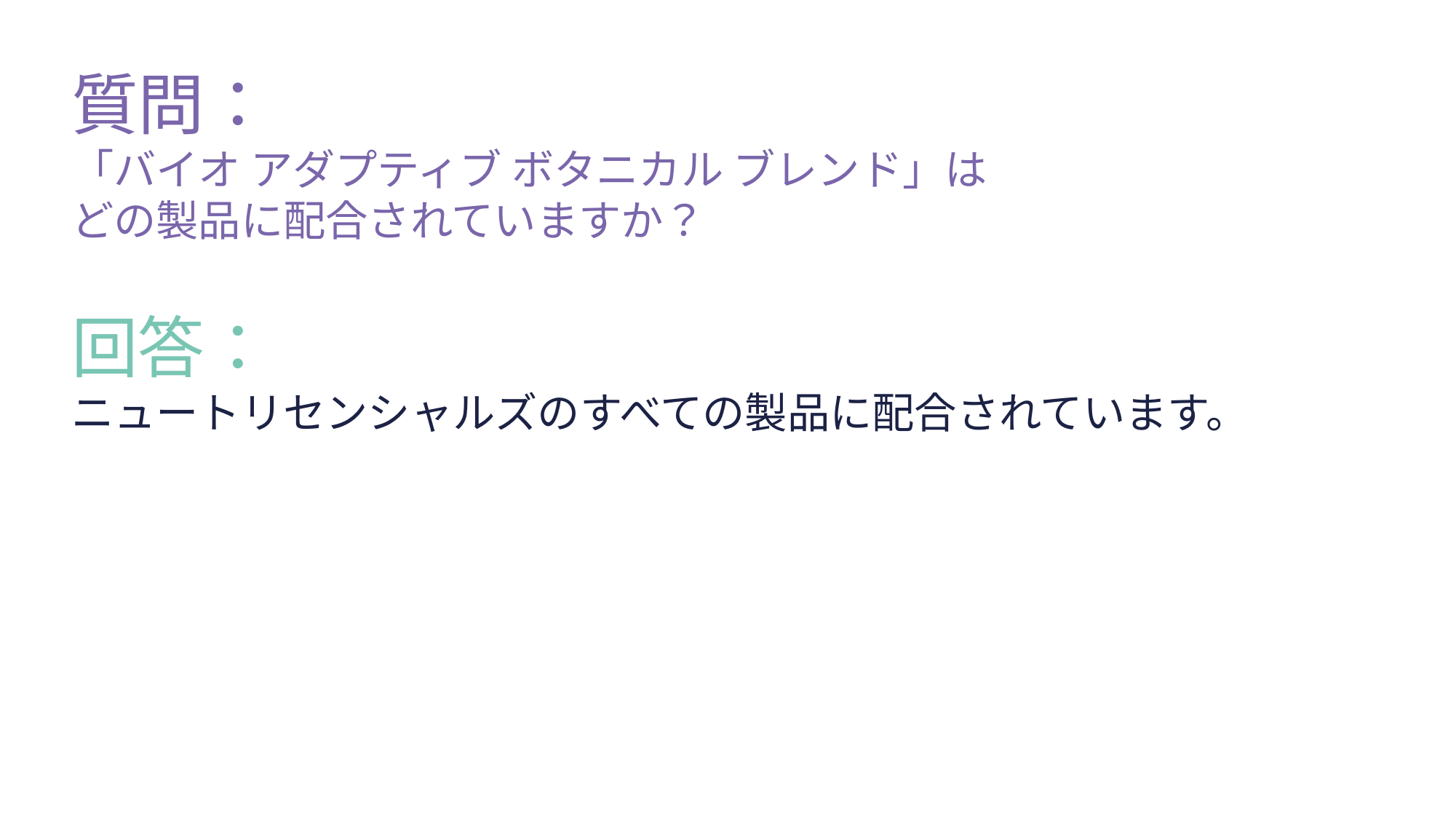

質問：
「バイオ アダプティブ ボタニカル ブレンド」は
どの製品に配合されていますか？
回答：
ニュートリセンシャルズのすべての製品に配合されています。